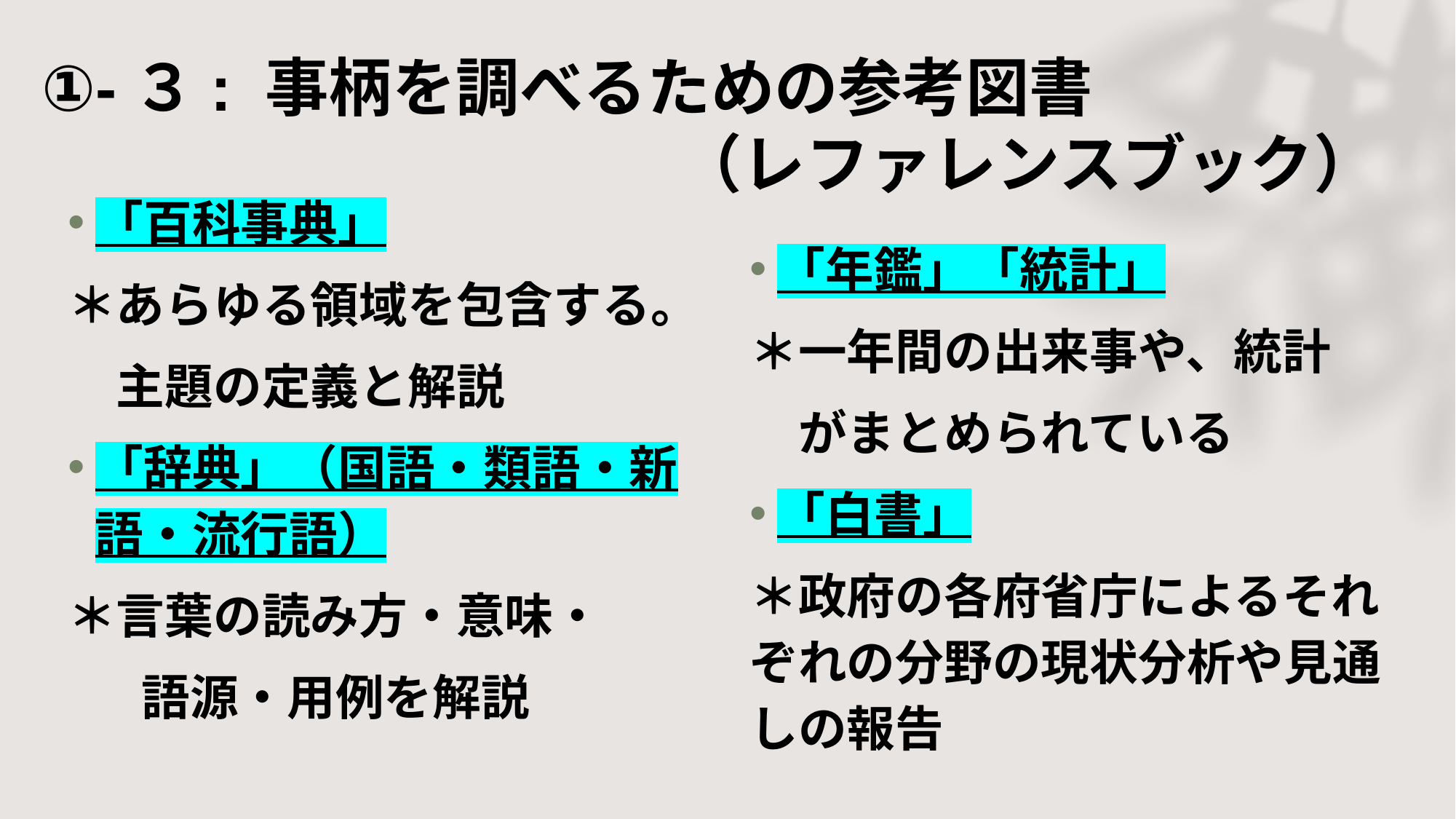

# ①-３: 事柄を調べるための参考図書 　　　　　　　　　　（レファレンスブック）
「百科事典」
＊あらゆる領域を包含する。
　主題の定義と解説
「辞典」（国語・類語・新語・流行語）
＊言葉の読み方・意味・
 　語源・用例を解説
「年鑑」「統計」
＊一年間の出来事や、統計
　がまとめられている
「白書」
＊政府の各府省庁によるそれぞれの分野の現状分析や見通しの報告